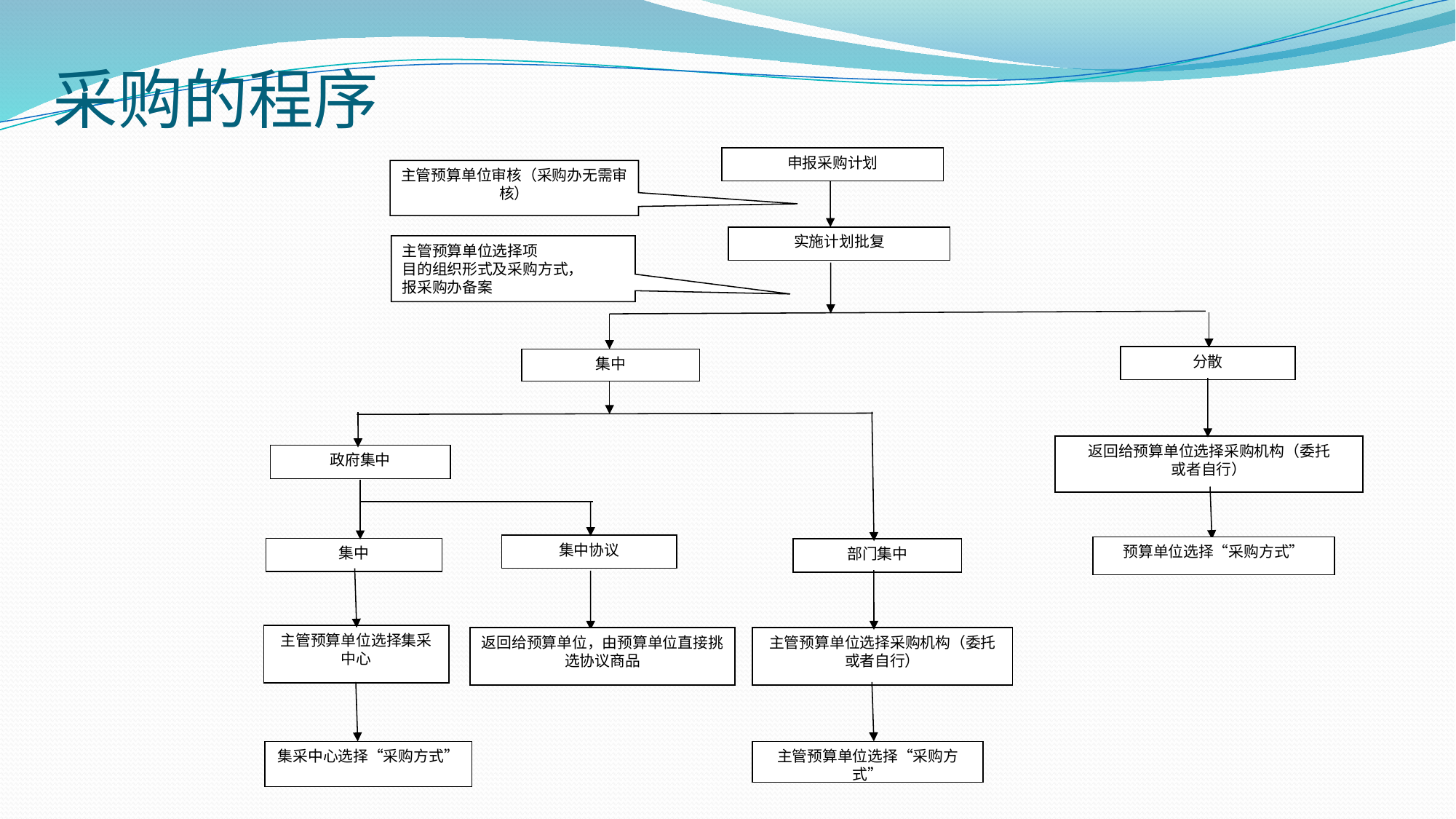

# 采购的程序
申报采购计划

主管预算单位审核（采购办无需审核）

实施计划批复
主管预算单位选择项
目的组织形式及采购方式，
报采购办备案
分散
集中
返回给预算单位选择采购机构（委托
或者自行）
政府集中
集中协议
预算单位选择“采购方式”

集中
部门集中
主管预算单位选择集采中心
主管预算单位选择采购机构（委托或者自行）

返回给预算单位，由预算单位直接挑选协议商品
集采中心选择“采购方式”
主管预算单位选择“采购方式”